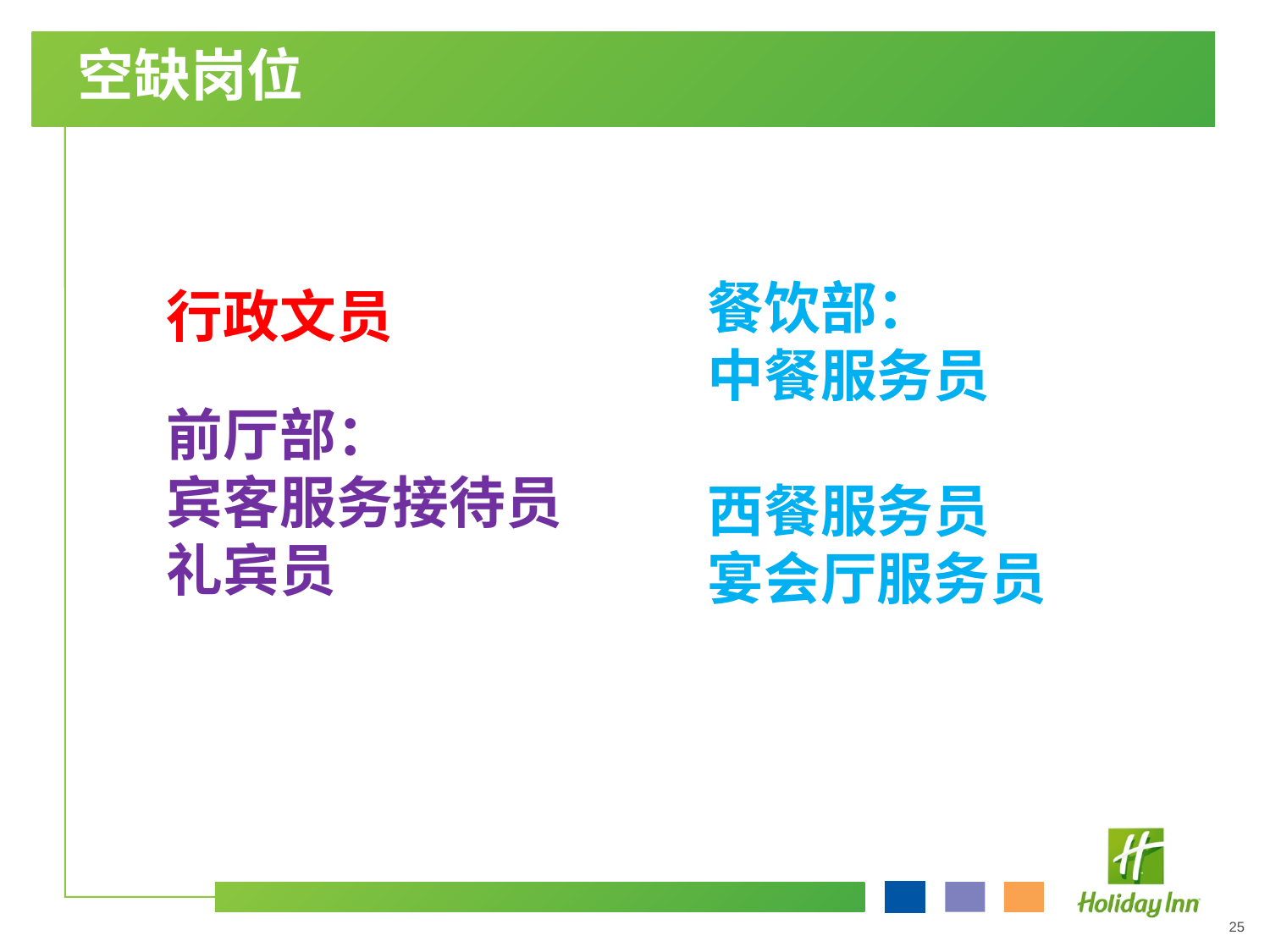

空缺岗位

行政文员

前厅部：
宾客服务接待员
礼宾员

餐饮部：
中餐服务员
西餐服务员
宴会厅服务员